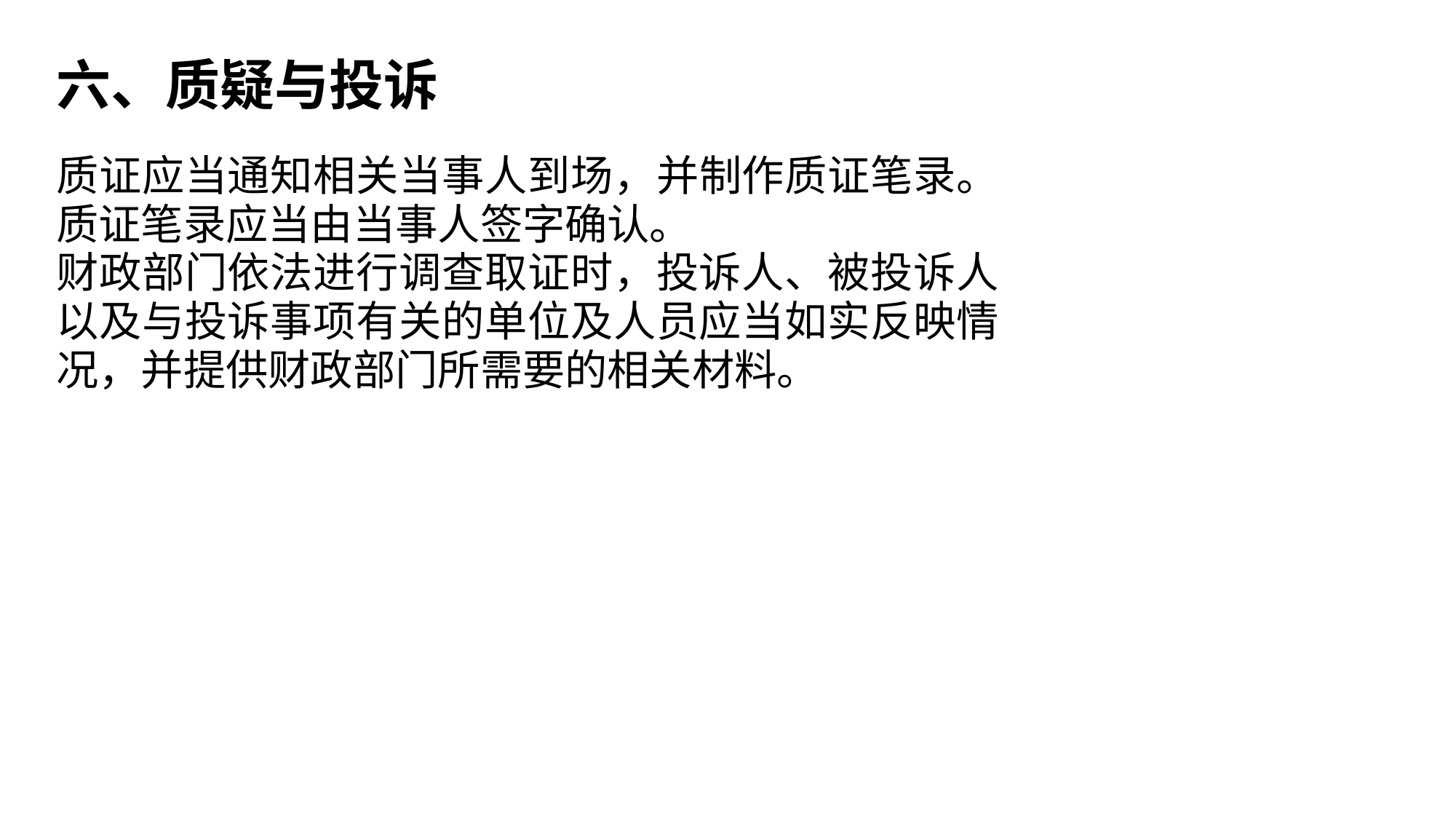

六、质疑与投诉

质证应当通知相关当事人到场，并制作质证笔录。质证笔录应当由当事人签字确认。
财政部门依法进行调查取证时，投诉人、被投诉人以及与投诉事项有关的单位及人员应当如实反映情况，并提供财政部门所需要的相关材料。